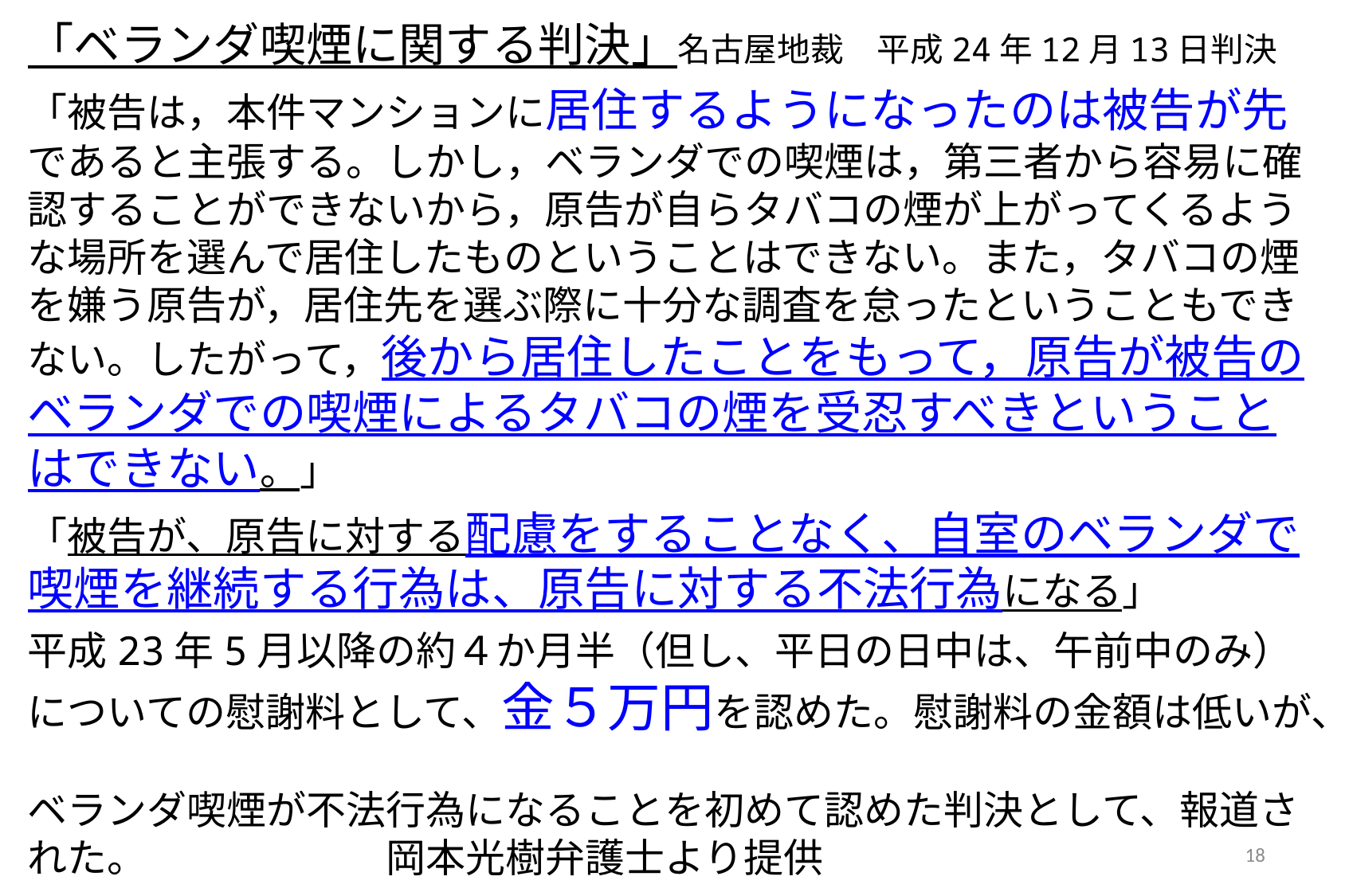

「ベランダ喫煙に関する判決」名古屋地裁　平成24年12月13日判決
「被告は，本件マンションに居住するようになったのは被告が先であると主張する。しかし，ベランダでの喫煙は，第三者から容易に確認することができないから，原告が自らタバコの煙が上がってくるような場所を選んで居住したものということはできない。また，タバコの煙を嫌う原告が，居住先を選ぶ際に十分な調査を怠ったということもできない。したがって，後から居住したことをもって，原告が被告のベランダでの喫煙によるタバコの煙を受忍すべきということはできない。」
「被告が、原告に対する配慮をすることなく、自室のベランダで喫煙を継続する行為は、原告に対する不法行為になる」
平成23年5月以降の約４か月半（但し、平日の日中は、午前中のみ）についての慰謝料として、金５万円を認めた。慰謝料の金額は低いが、
ベランダ喫煙が不法行為になることを初めて認めた判決として、報道された。　　　　　　岡本光樹弁護士より提供
18